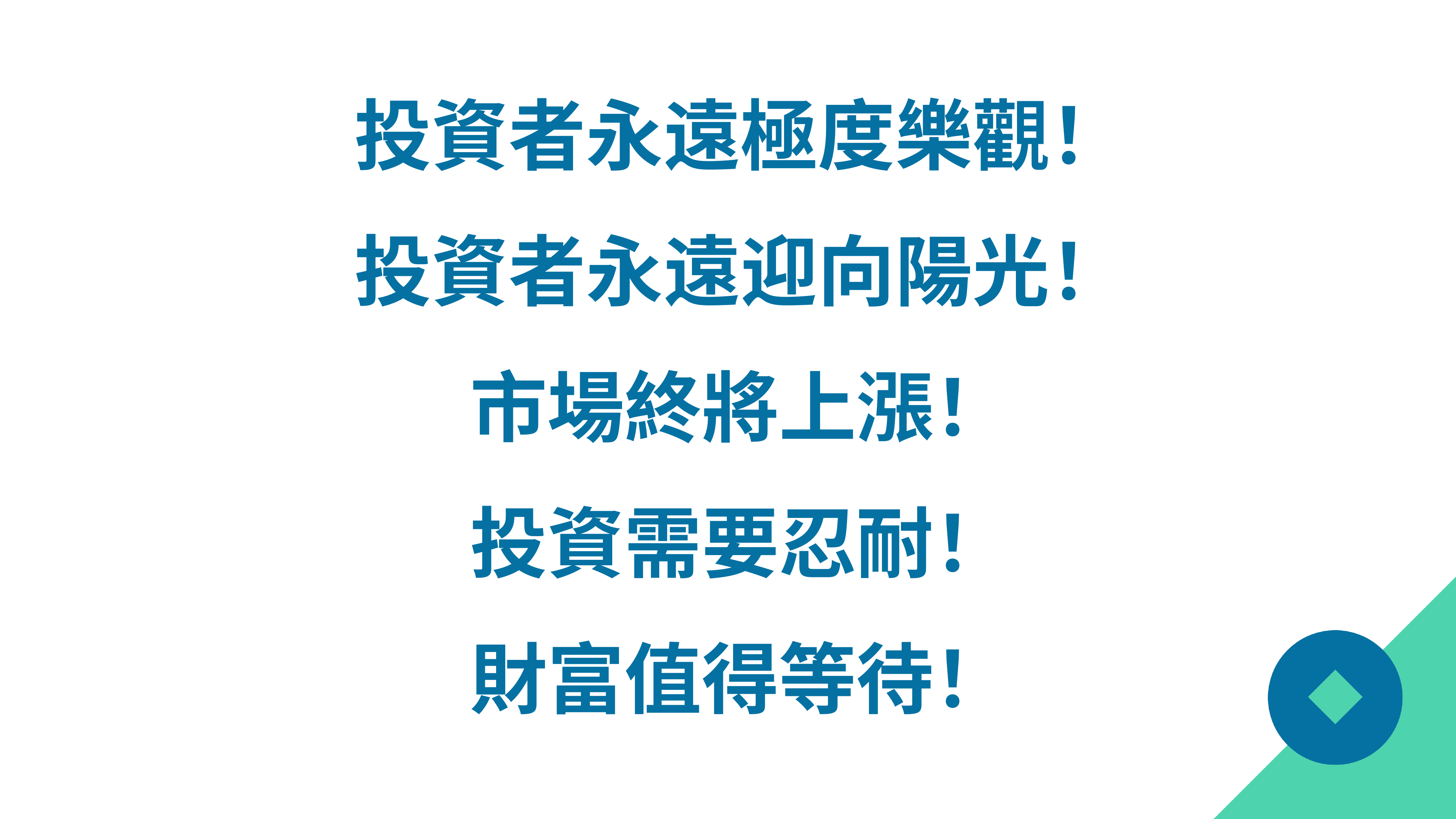

投資者永遠極度樂觀！
投資者永遠迎向陽光！
市場終將上漲！
投資需要忍耐！
財富值得等待！